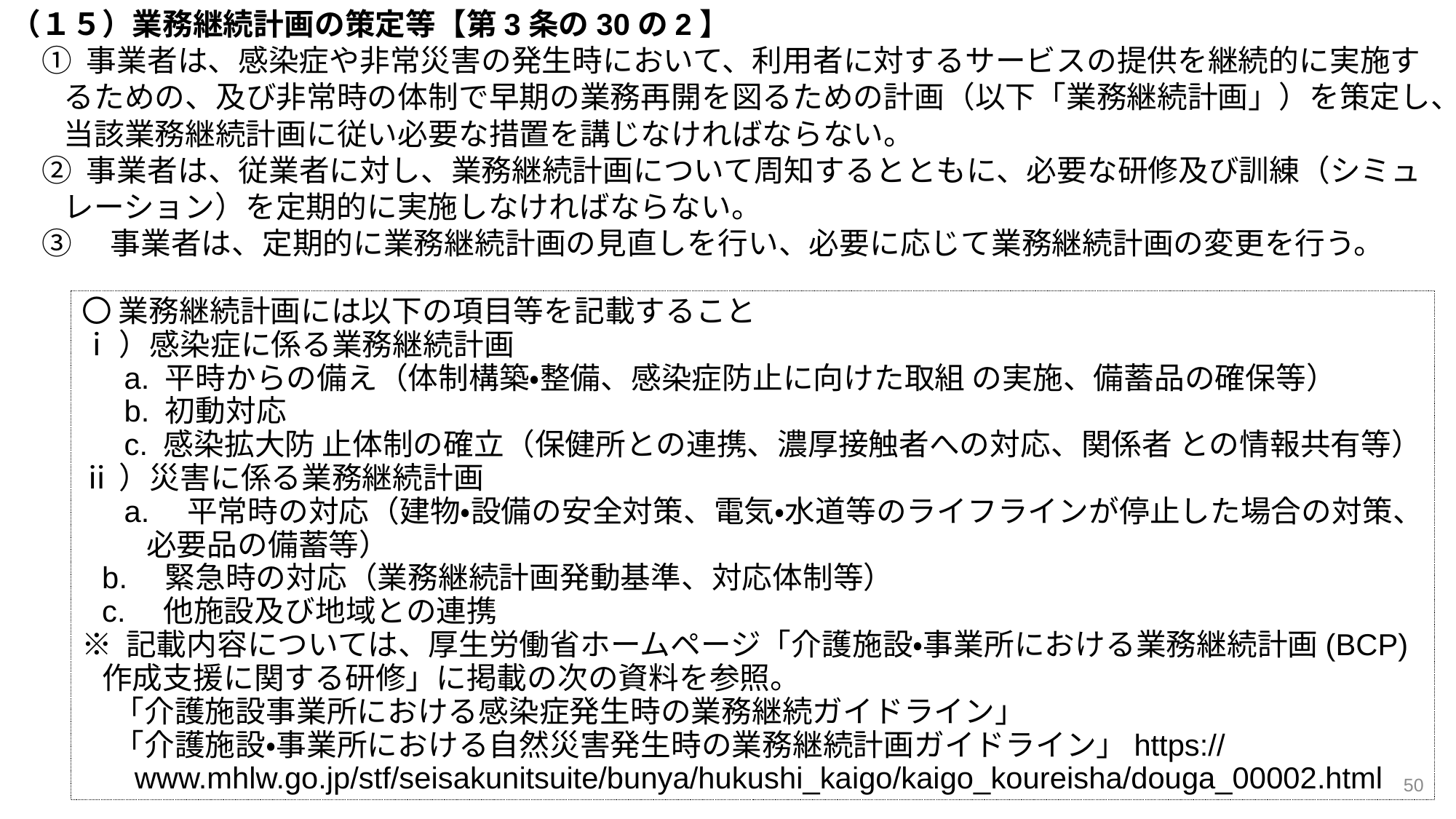

（１５）業務継続計画の策定等【第3条の30の2】
① 事業者は、感染症や非常災害の発生時において、利用者に対するサービスの提供を継続的に実施するための、及び非常時の体制で早期の業務再開を図るための計画（以下「業務継続計画」）を策定し、当該業務継続計画に従い必要な措置を講じなければならない。
② 事業者は、従業者に対し、業務継続計画について周知するとともに、必要な研修及び訓練（シミュレーション）を定期的に実施しなければならない。
③　事業者は、定期的に業務継続計画の見直しを行い、必要に応じて業務継続計画の変更を行う。

〇 業務継続計画には以下の項目等を記載すること
ⅰ）感染症に係る業務継続計画
a. 平時からの備え（体制構築・整備、感染症防止に向けた取組 の実施、備蓄品の確保等）
b. 初動対応
c. 感染拡大防 止体制の確立（保健所との連携、濃厚接触者への対応、関係者 との情報共有等）
ⅱ）災害に係る業務継続計画
a.　平常時の対応（建物・設備の安全対策、電気・水道等のライフラインが停止した場合の対策、必要品の備蓄等）
b.　緊急時の対応（業務継続計画発動基準、対応体制等）
c.　他施設及び地域との連携
※ 記載内容については、厚生労働省ホームページ「介護施設・事業所における業務継続計画(BCP)作成支援に関する研修」に掲載の次の資料を参照。
「介護施設事業所における感染症発生時の業務継続ガイドライン」
「介護施設・事業所における自然災害発生時の業務継続計画ガイドライン」https://www.mhlw.go.jp/stf/seisakunitsuite/bunya/hukushi_kaigo/kaigo_koureisha/douga_00002.html
50